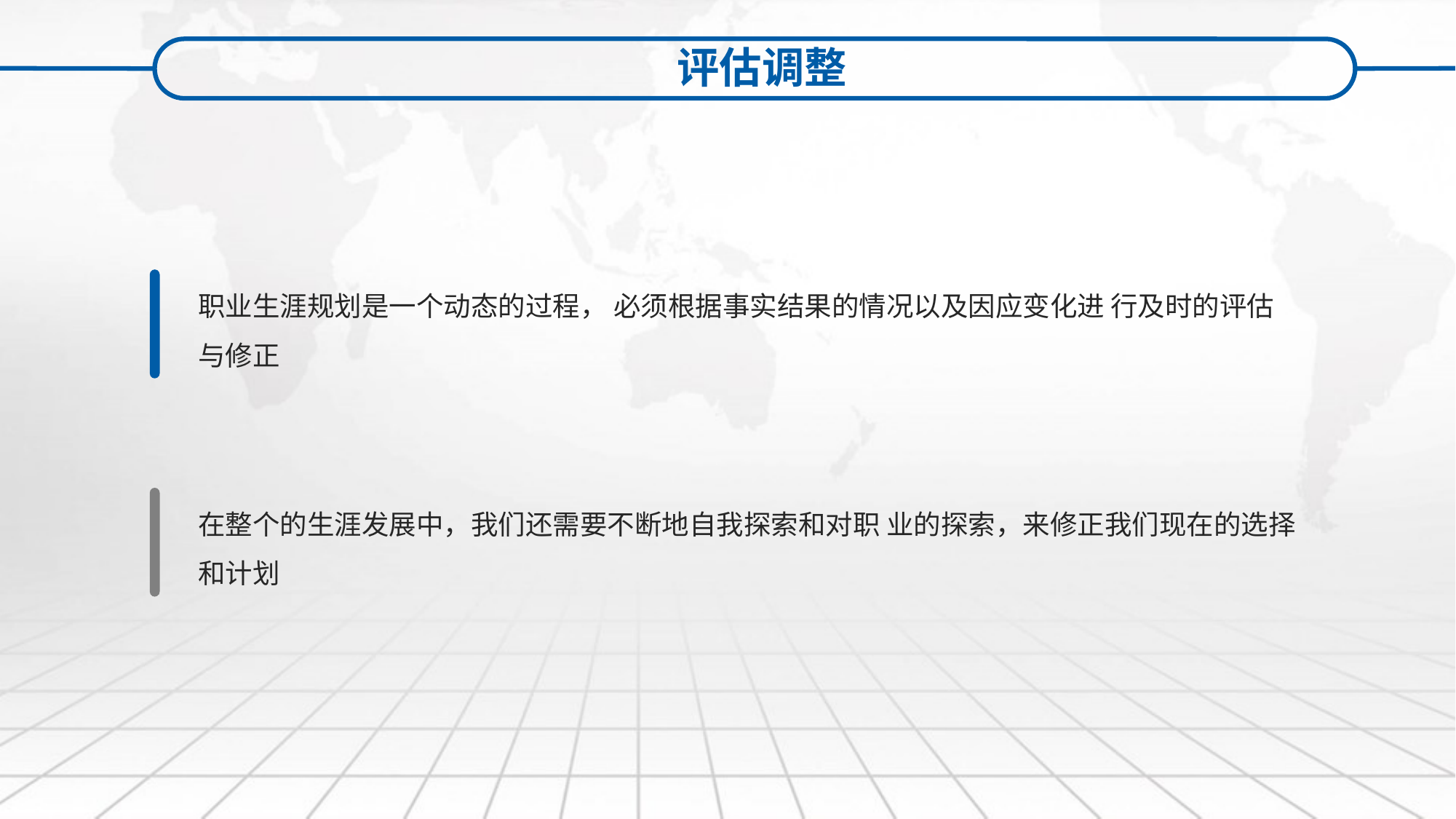

评估调整

职业生涯规划是一个动态的过程， 必须根据事实结果的情况以及因应变化进 行及时的评估与修正

在整个的生涯发展中，我们还需要不断地自我探索和对职 业的探索，来修正我们现在的选择和计划